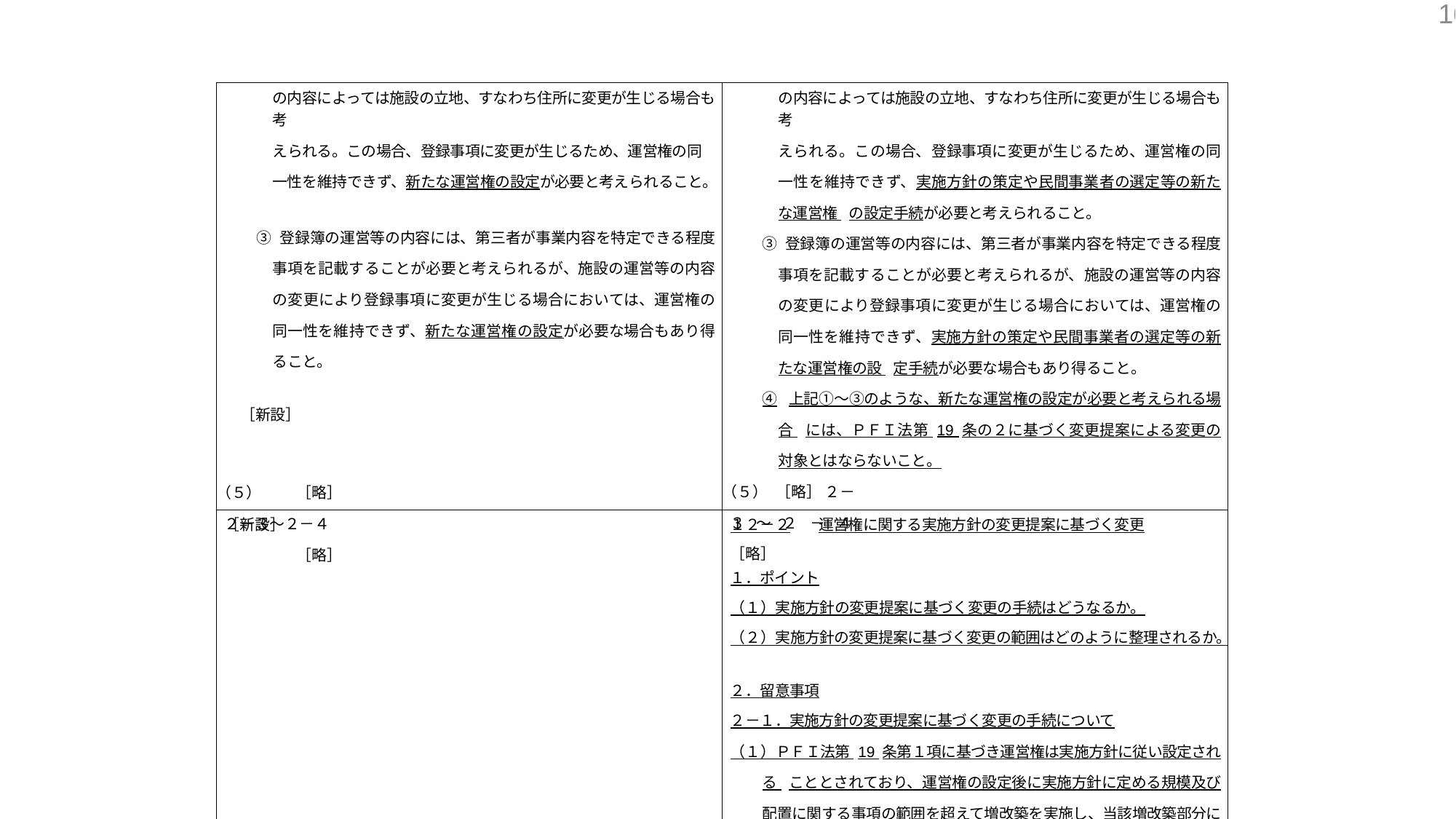

16
| の内容によっては施設の立地、すなわち住所に変更が生じる場合も考 えられる。この場合、登録事項に変更が生じるため、運営権の同一性を維持できず、新たな運営権の設定が必要と考えられること。 ③ 登録簿の運営等の内容には、第三者が事業内容を特定できる程度事項を記載することが必要と考えられるが、施設の運営等の内容の変更により登録事項に変更が生じる場合においては、運営権の同一性を維持できず、新たな運営権の設定が必要な場合もあり得ること。 ［新設］ （５） ［略］ ２－３～２－４ ［略］ | の内容によっては施設の立地、すなわち住所に変更が生じる場合も考 えられる。この場合、登録事項に変更が生じるため、運営権の同一性を維持できず、実施方針の策定や民間事業者の選定等の新たな運営権 の設定手続が必要と考えられること。 ③ 登録簿の運営等の内容には、第三者が事業内容を特定できる程度事項を記載することが必要と考えられるが、施設の運営等の内容の変更により登録事項に変更が生じる場合においては、運営権の同一性を維持できず、実施方針の策定や民間事業者の選定等の新たな運営権の設 定手続が必要な場合もあり得ること。 ④ 上記①～③のような、新たな運営権の設定が必要と考えられる場合 には、ＰＦＩ法第 19 条の２に基づく変更提案による変更の対象とはならないこと。 （５） ［略］ ２－３～２－４ ［略］ |
| --- | --- |
| ［新設］ | １２－２ 運営権に関する実施方針の変更提案に基づく変更 １．ポイント （１）実施方針の変更提案に基づく変更の手続はどうなるか。 （２）実施方針の変更提案に基づく変更の範囲はどのように整理されるか。 ２．留意事項 ２－１．実施方針の変更提案に基づく変更の手続について （１）ＰＦＩ法第 19 条第１項に基づき運営権は実施方針に従い設定される こととされており、運営権の設定後に実施方針に定める規模及び配置に関する事項の範囲を超えて増改築を実施し、当該増改築部分に運営権を及ぼそうとする場合、実施方針との齟齬が生じる。また、ＰＦＩ法第５ |